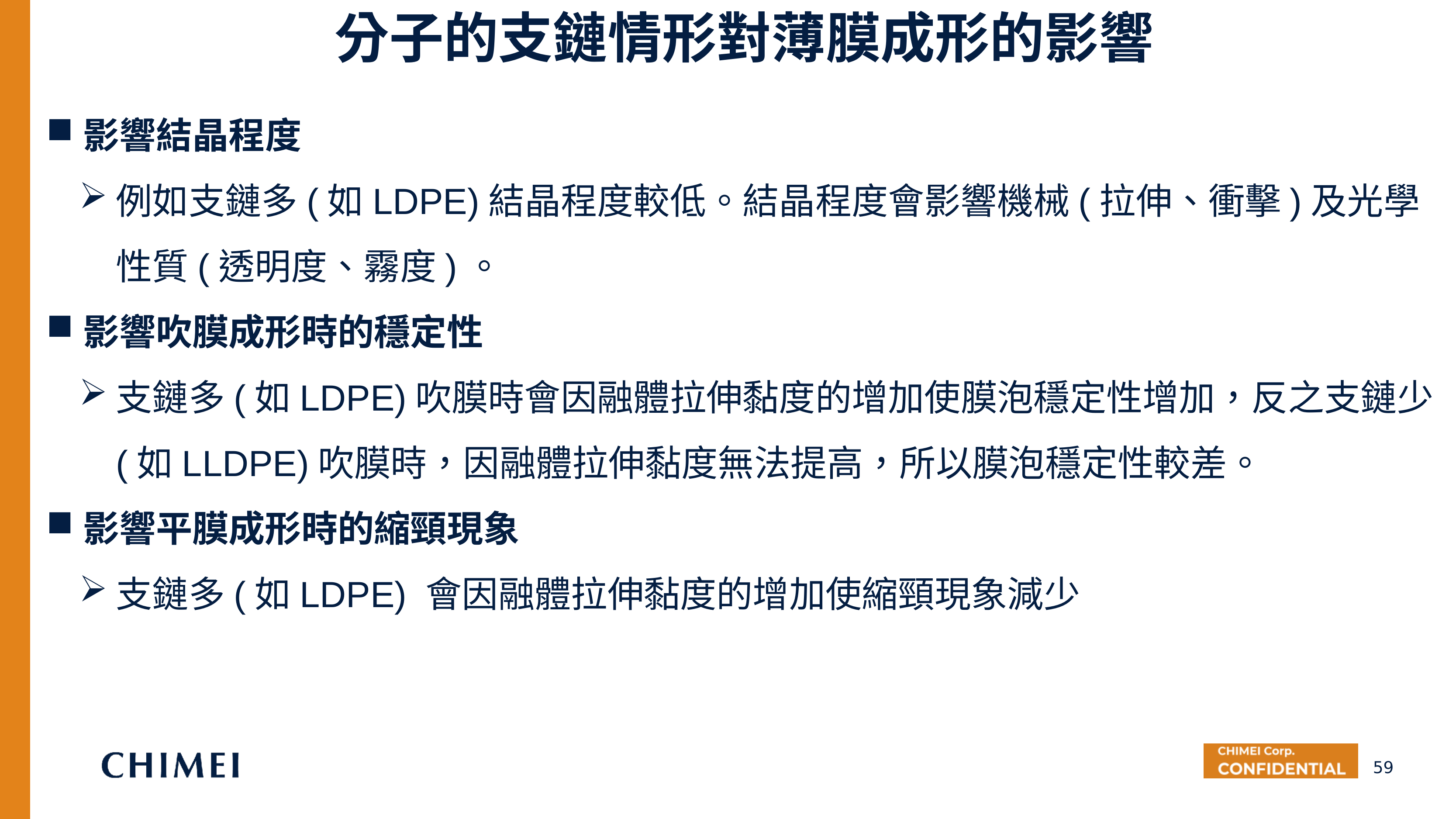

分子的支鏈情形對薄膜成形的影響
影響結晶程度
例如支鏈多(如LDPE)結晶程度較低。結晶程度會影響機械(拉伸、衝擊)及光學性質(透明度、霧度)。
影響吹膜成形時的穩定性
支鏈多(如LDPE)吹膜時會因融體拉伸黏度的增加使膜泡穩定性增加，反之支鏈少(如LLDPE)吹膜時，因融體拉伸黏度無法提高，所以膜泡穩定性較差。
影響平膜成形時的縮頸現象
支鏈多(如LDPE) 會因融體拉伸黏度的增加使縮頸現象減少
59